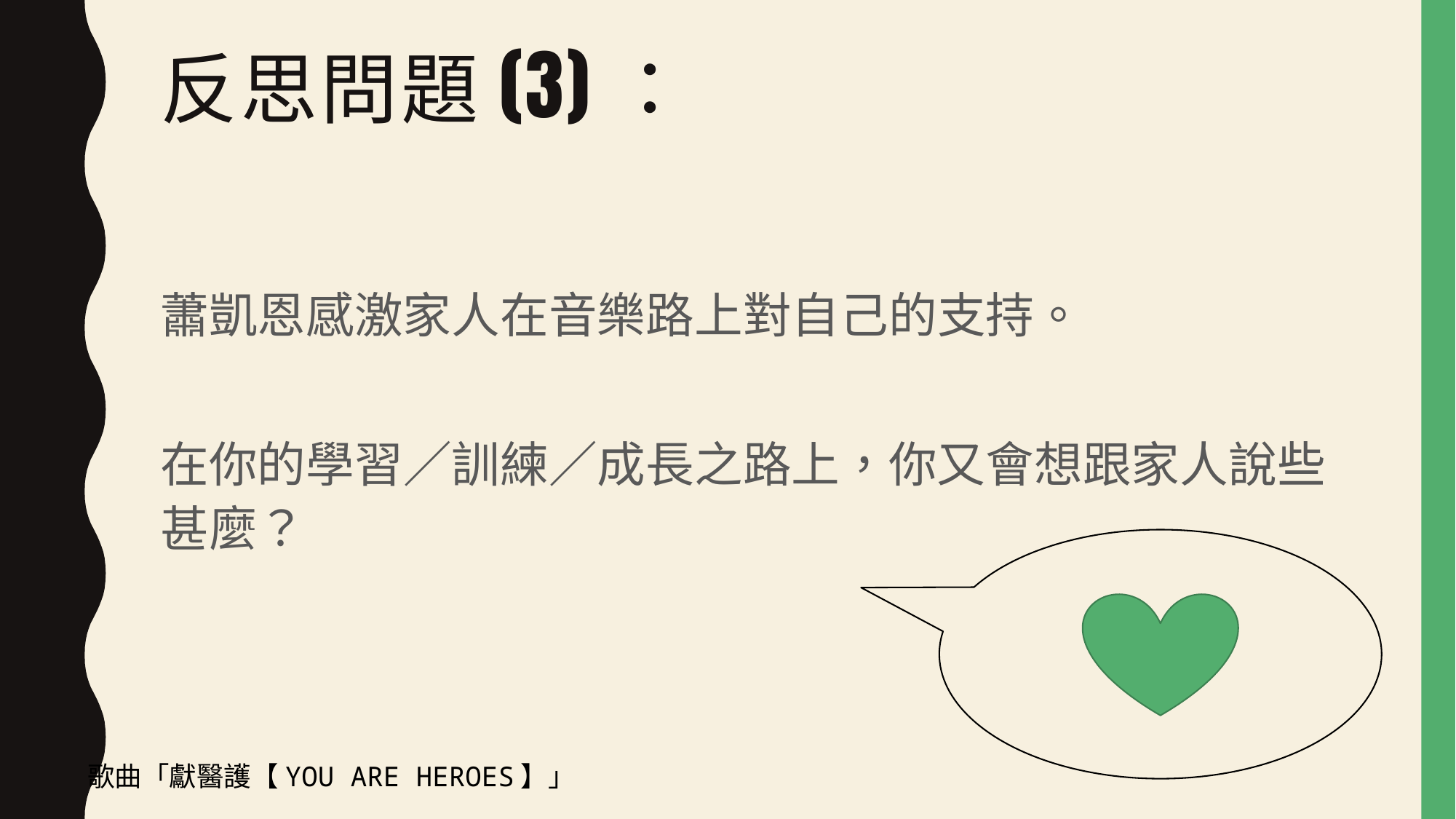

# 反思問題(3)：
蕭凱恩感激家人在音樂路上對自己的支持。

在你的學習／訓練／成長之路上，你又會想跟家人說些甚麼？

歌曲「獻醫護【YOU ARE HEROES】」